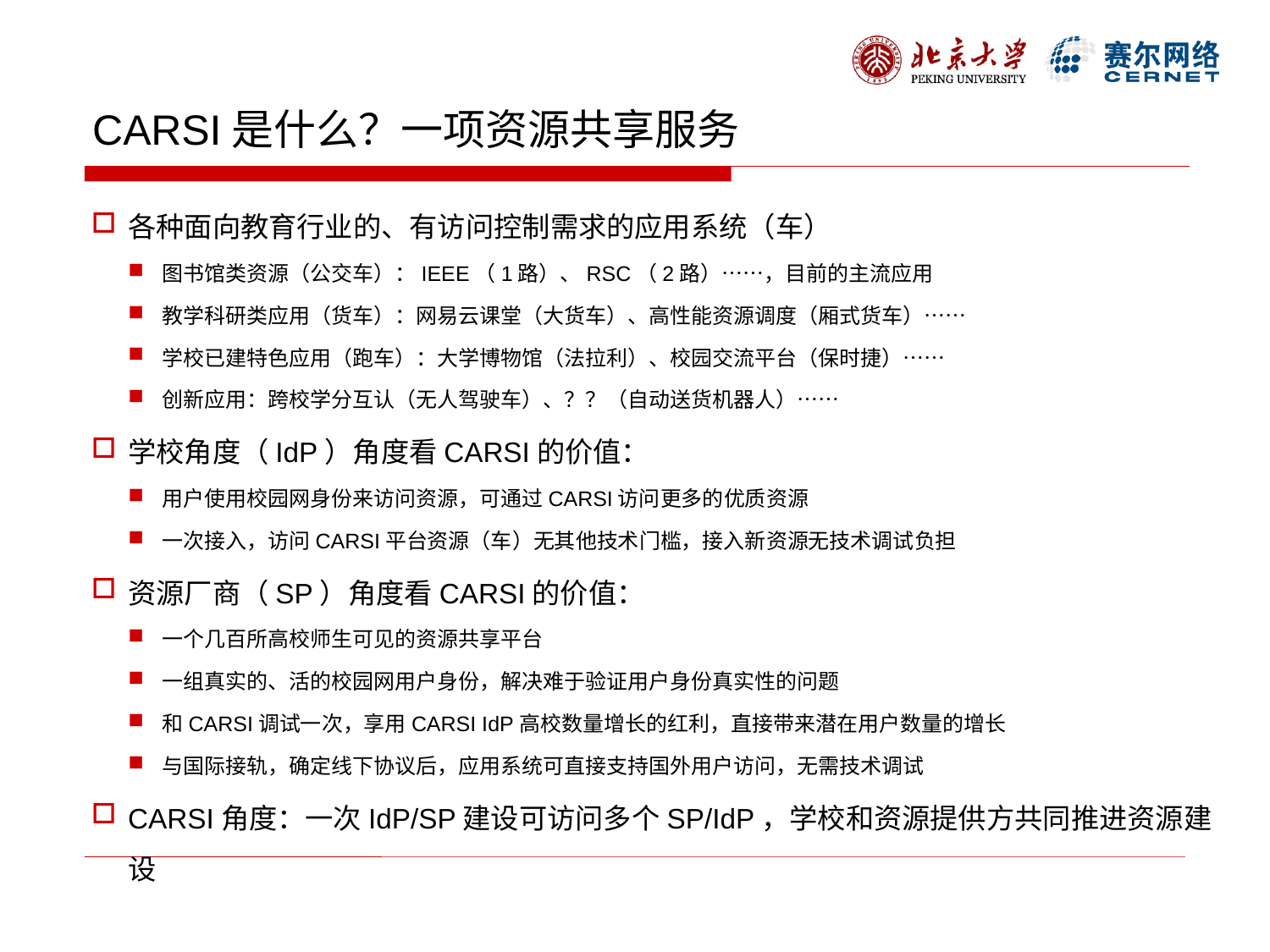

# CARSI是什么？一项资源共享服务
各种面向教育行业的、有访问控制需求的应用系统（车）
图书馆类资源（公交车）：IEEE（1路）、RSC（2路）……，目前的主流应用
教学科研类应用（货车）：网易云课堂（大货车）、高性能资源调度（厢式货车）……
学校已建特色应用（跑车）：大学博物馆（法拉利）、校园交流平台（保时捷）……
创新应用：跨校学分互认（无人驾驶车）、？？（自动送货机器人）……
学校角度（IdP）角度看CARSI的价值：
用户使用校园网身份来访问资源，可通过CARSI访问更多的优质资源
一次接入，访问CARSI平台资源（车）无其他技术门槛，接入新资源无技术调试负担
资源厂商（SP）角度看CARSI的价值：
一个几百所高校师生可见的资源共享平台
一组真实的、活的校园网用户身份，解决难于验证用户身份真实性的问题
和CARSI调试一次，享用CARSI IdP高校数量增长的红利，直接带来潜在用户数量的增长
与国际接轨，确定线下协议后，应用系统可直接支持国外用户访问，无需技术调试
CARSI角度：一次IdP/SP建设可访问多个SP/IdP，学校和资源提供方共同推进资源建设
19